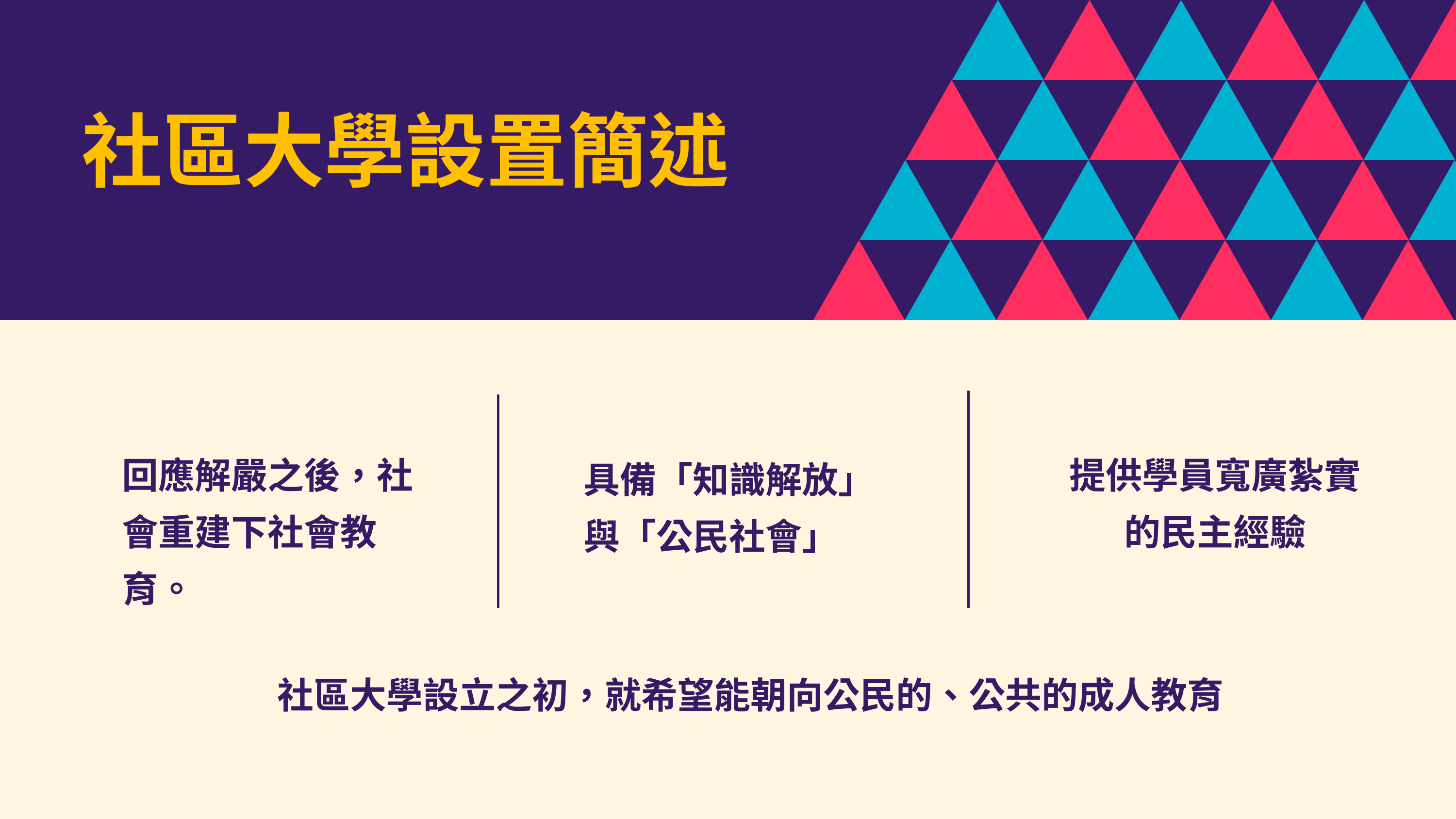

社區大學設置簡述
回應解嚴之後，社會重建下社會教育。
提供學員寬廣紮實
的民主經驗
具備「知識解放」與「公民社會」
社區大學設立之初，就希望能朝向公民的、公共的成人教育